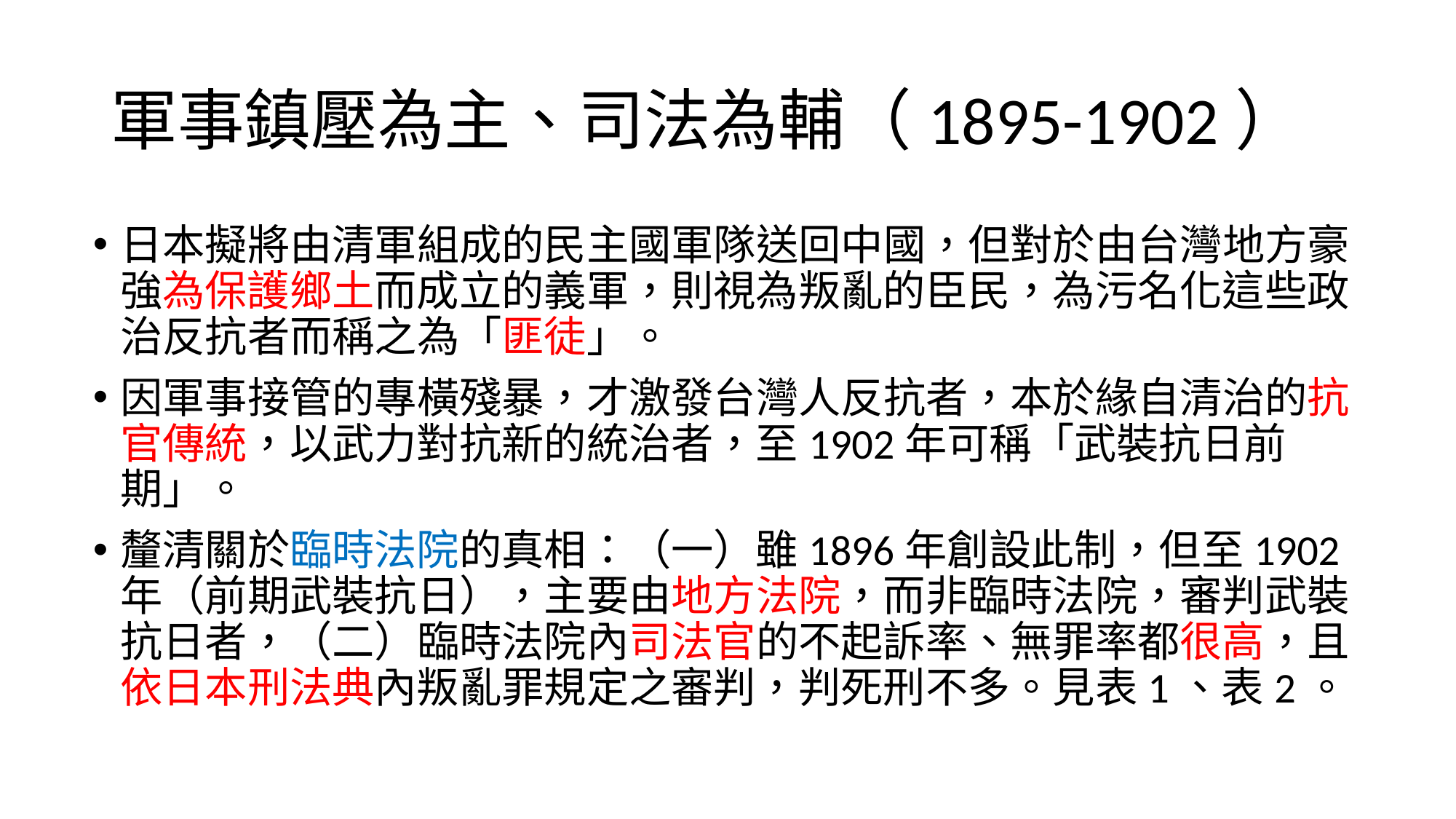

# 軍事鎮壓為主、司法為輔（1895-1902）
日本擬將由清軍組成的民主國軍隊送回中國，但對於由台灣地方豪強為保護鄉土而成立的義軍，則視為叛亂的臣民，為污名化這些政治反抗者而稱之為「匪徒」。
因軍事接管的專橫殘暴，才激發台灣人反抗者，本於緣自清治的抗官傳統，以武力對抗新的統治者，至1902年可稱「武裝抗日前期」。
釐清關於臨時法院的真相：（一）雖1896年創設此制，但至1902年（前期武裝抗日），主要由地方法院，而非臨時法院，審判武裝抗日者，（二）臨時法院內司法官的不起訴率、無罪率都很高，且依日本刑法典內叛亂罪規定之審判，判死刑不多。見表1、表2。